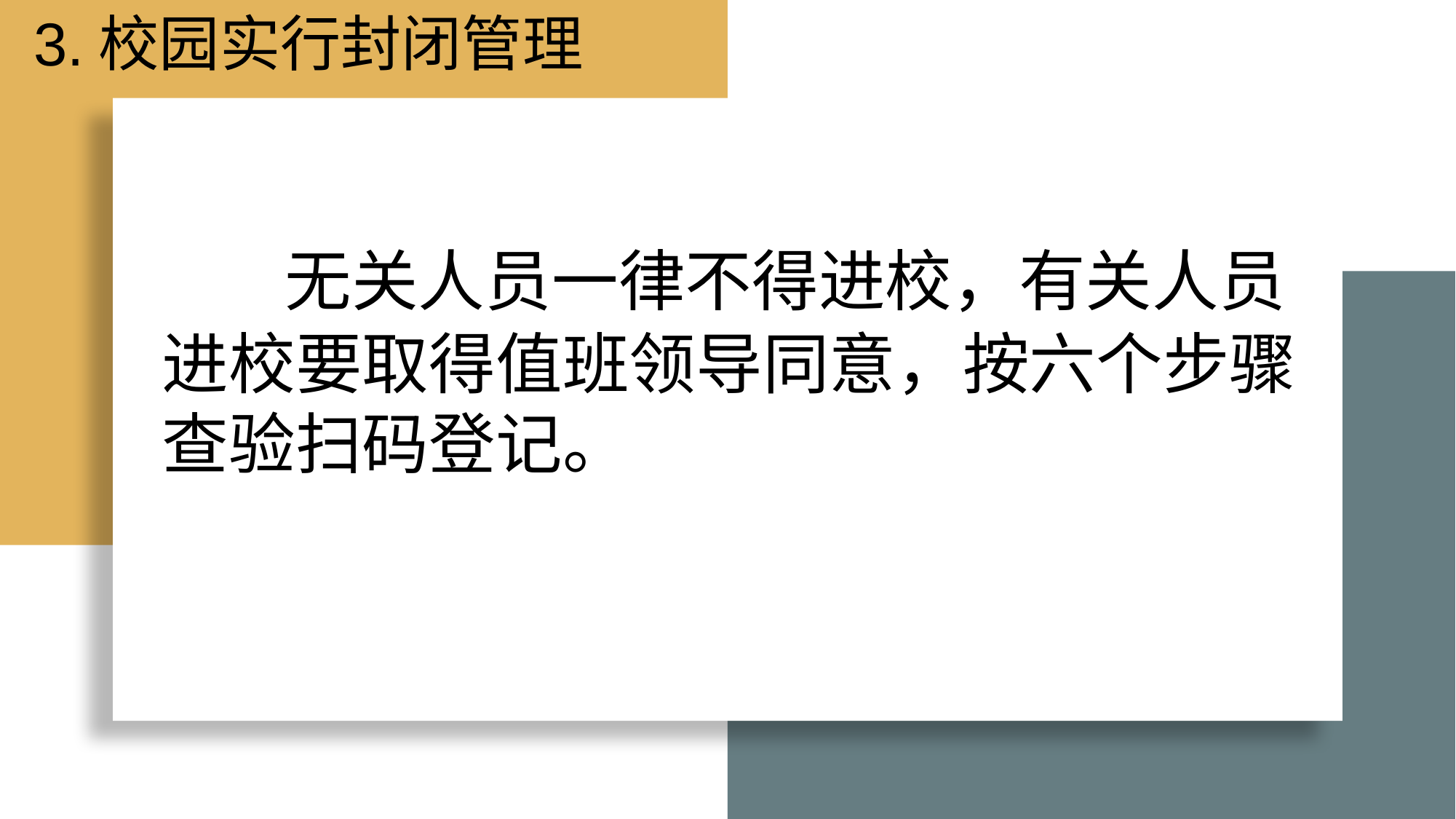

3.校园实行封闭管理
      无关人员一律不得进校，有关人员进校要取得值班领导同意，按六个步骤查验扫码登记。